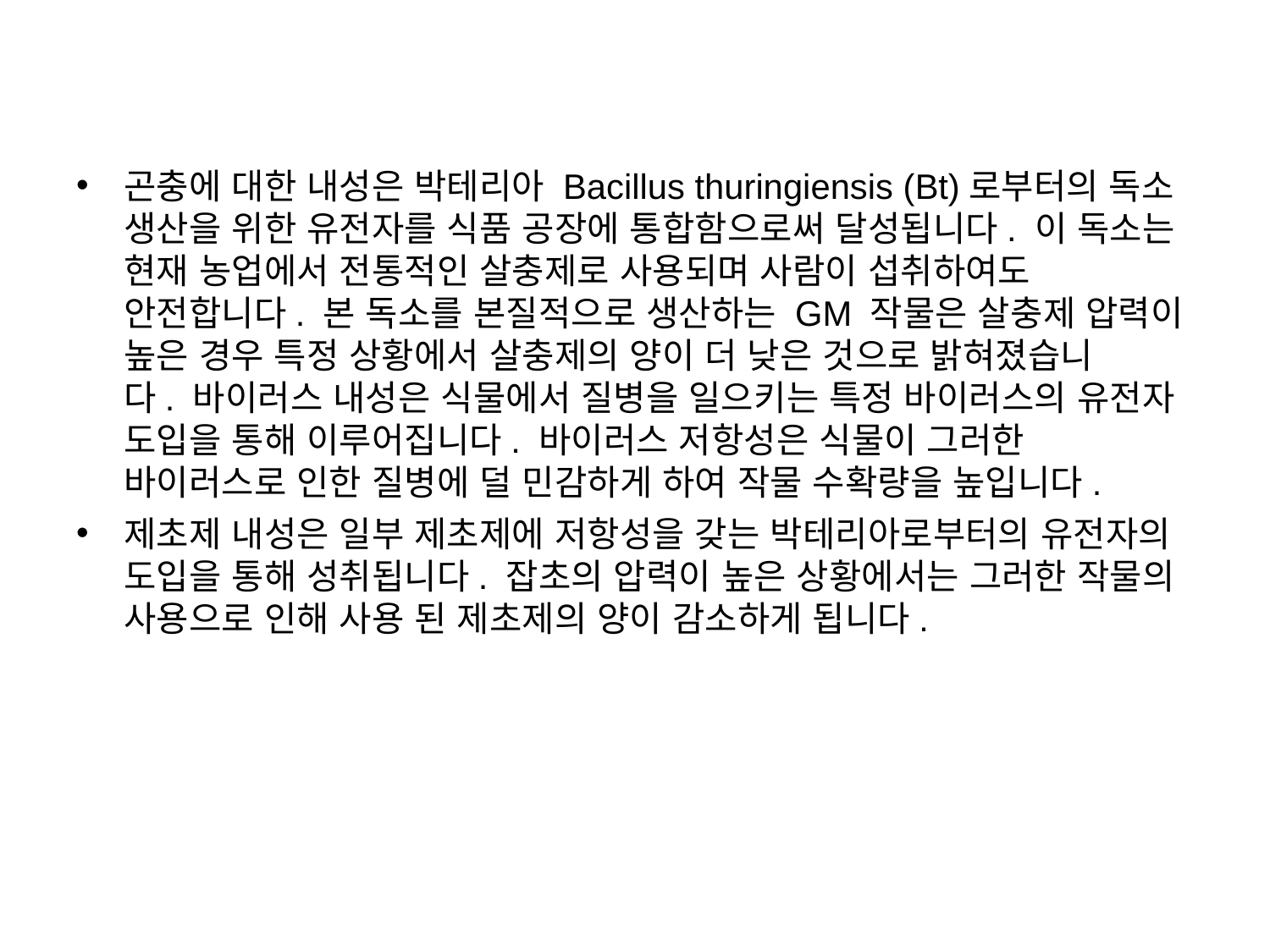

곤충에 대한 내성은 박테리아 Bacillus thuringiensis (Bt)로부터의 독소 생산을 위한 유전자를 식품 공장에 통합함으로써 달성됩니다. 이 독소는 현재 농업에서 전통적인 살충제로 사용되며 사람이 섭취하여도 안전합니다. 본 독소를 본질적으로 생산하는 GM 작물은 살충제 압력이 높은 경우 특정 상황에서 살충제의 양이 더 낮은 것으로 밝혀졌습니다. 바이러스 내성은 식물에서 질병을 일으키는 특정 바이러스의 유전자 도입을 통해 이루어집니다. 바이러스 저항성은 식물이 그러한 바이러스로 인한 질병에 덜 민감하게 하여 작물 수확량을 높입니다.
제초제 내성은 일부 제초제에 저항성을 갖는 박테리아로부터의 유전자의 도입을 통해 성취됩니다. 잡초의 압력이 높은 상황에서는 그러한 작물의 사용으로 인해 사용 된 제초제의 양이 감소하게 됩니다.